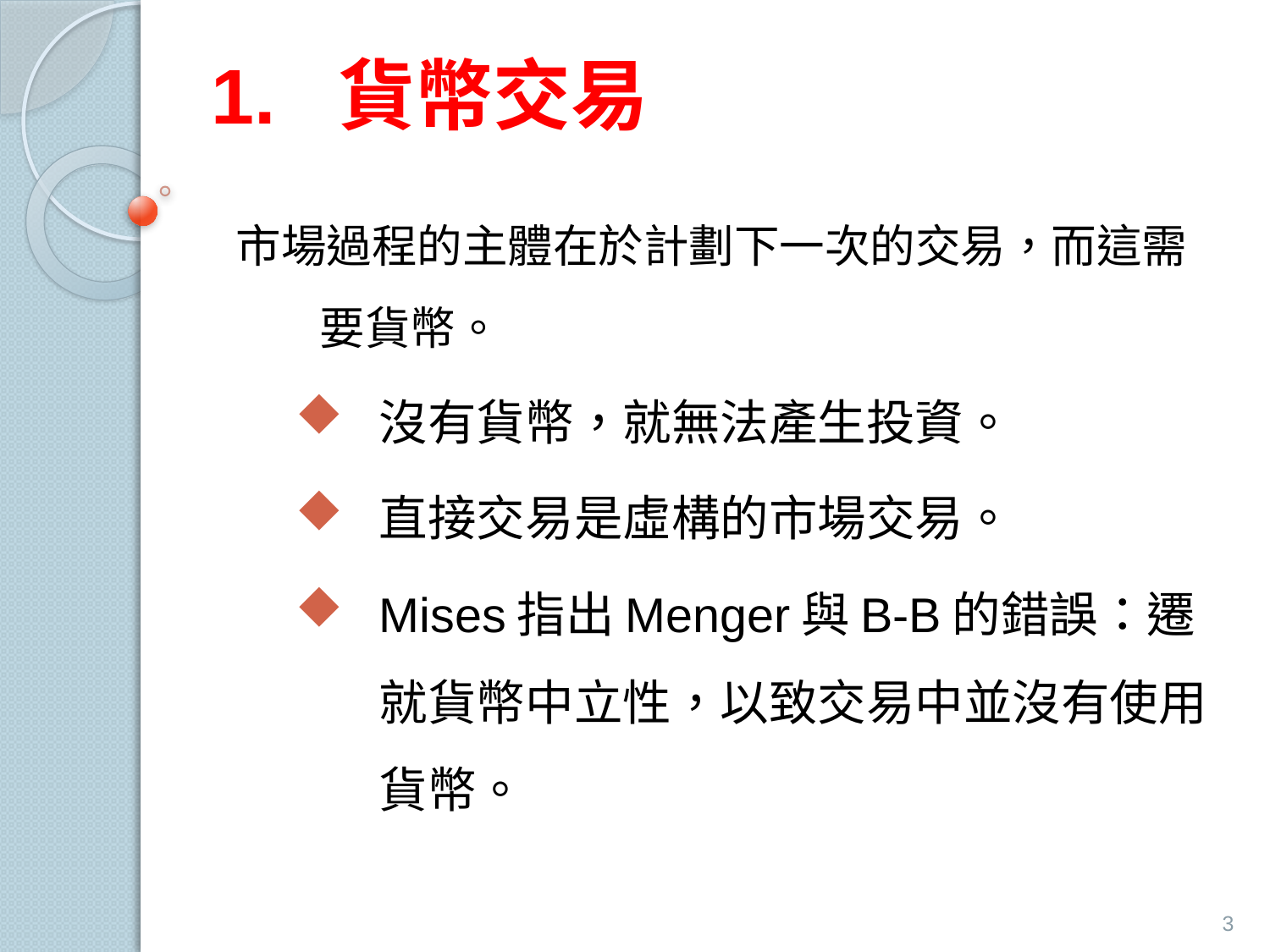

# 1.  貨幣交易
市場過程的主體在於計劃下一次的交易，而這需要貨幣。
沒有貨幣，就無法產生投資。
直接交易是虛構的市場交易。
Mises指出Menger與B-B的錯誤：遷就貨幣中立性，以致交易中並沒有使用貨幣。

3